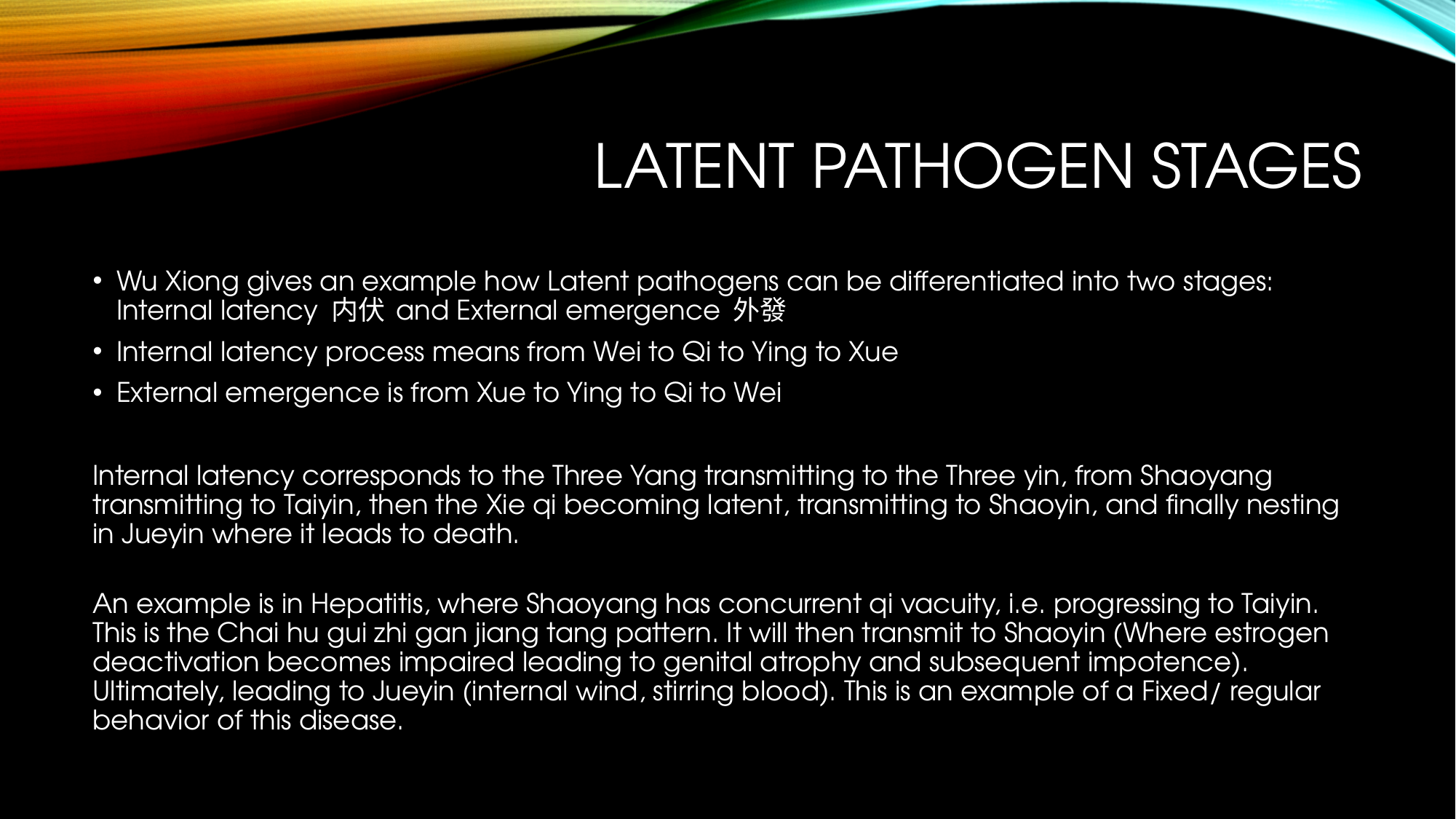

# Latent pathogen stages
Wu Xiong gives an example how Latent pathogens can be differentiated into two stages: Internal latency 内伏 and External emergence 外發
Internal latency process means from Wei to Qi to Ying to Xue
External emergence is from Xue to Ying to Qi to Wei

Internal latency corresponds to the Three Yang transmitting to the Three yin, from Shaoyang transmitting to Taiyin, then the Xie qi becoming latent, transmitting to Shaoyin, and finally nesting in Jueyin where it leads to death.
An example is in Hepatitis, where Shaoyang has concurrent qi vacuity, i.e. progressing to Taiyin. This is the Chai hu gui zhi gan jiang tang pattern. It will then transmit to Shaoyin (Where estrogen deactivation becomes impaired leading to genital atrophy and subsequent impotence). Ultimately, leading to Jueyin (internal wind, stirring blood). This is an example of a Fixed/ regular behavior of this disease.